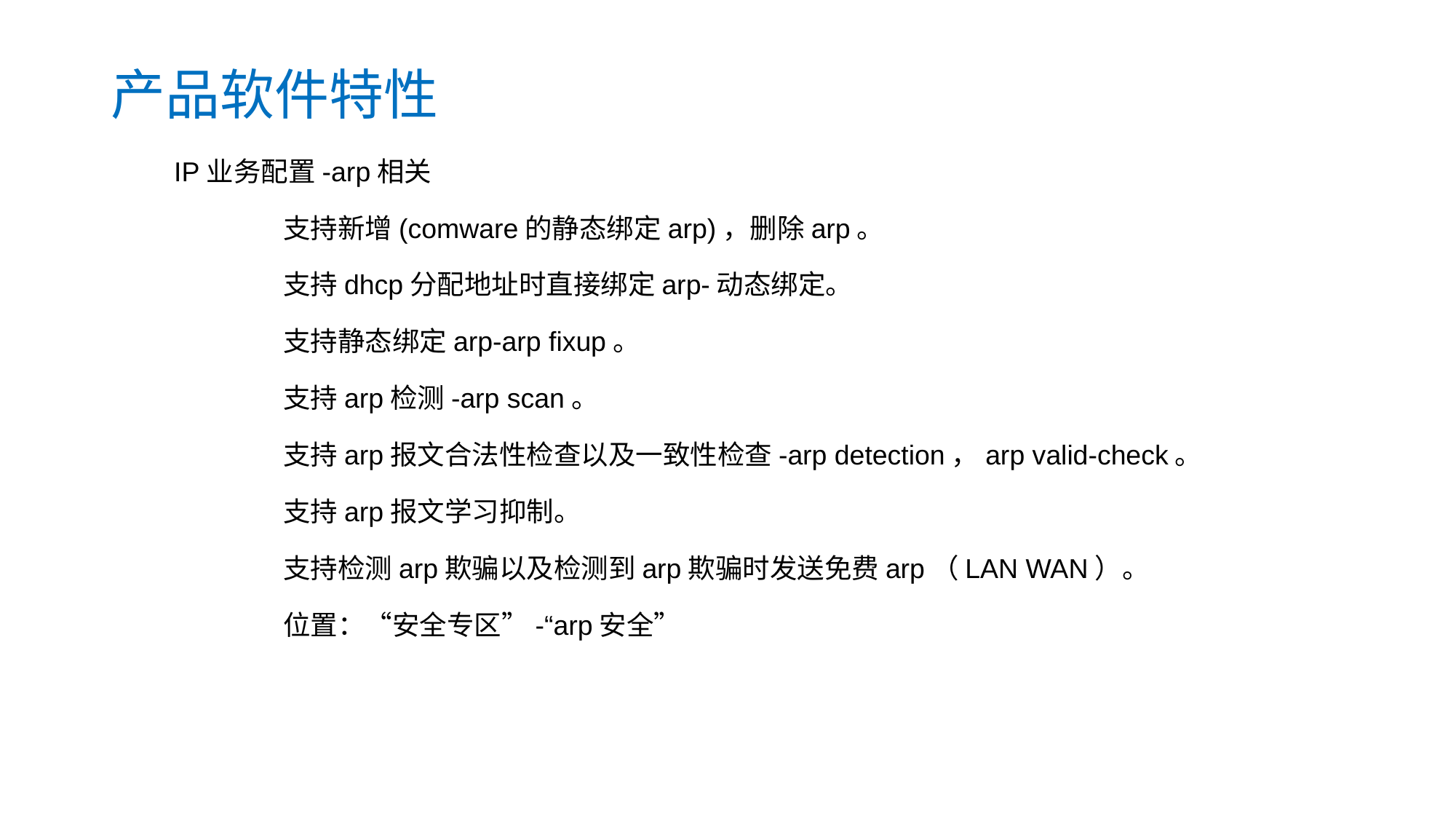

产品软件特性
IP业务配置-arp相关
	支持新增(comware的静态绑定arp)，删除arp。
	支持dhcp分配地址时直接绑定arp-动态绑定。
	支持静态绑定arp-arp fixup。
	支持arp检测-arp scan。
	支持arp报文合法性检查以及一致性检查-arp detection，arp valid-check。
	支持arp报文学习抑制。
	支持检测arp欺骗以及检测到arp欺骗时发送免费arp（LAN WAN）。
	位置：“安全专区”-“arp安全”